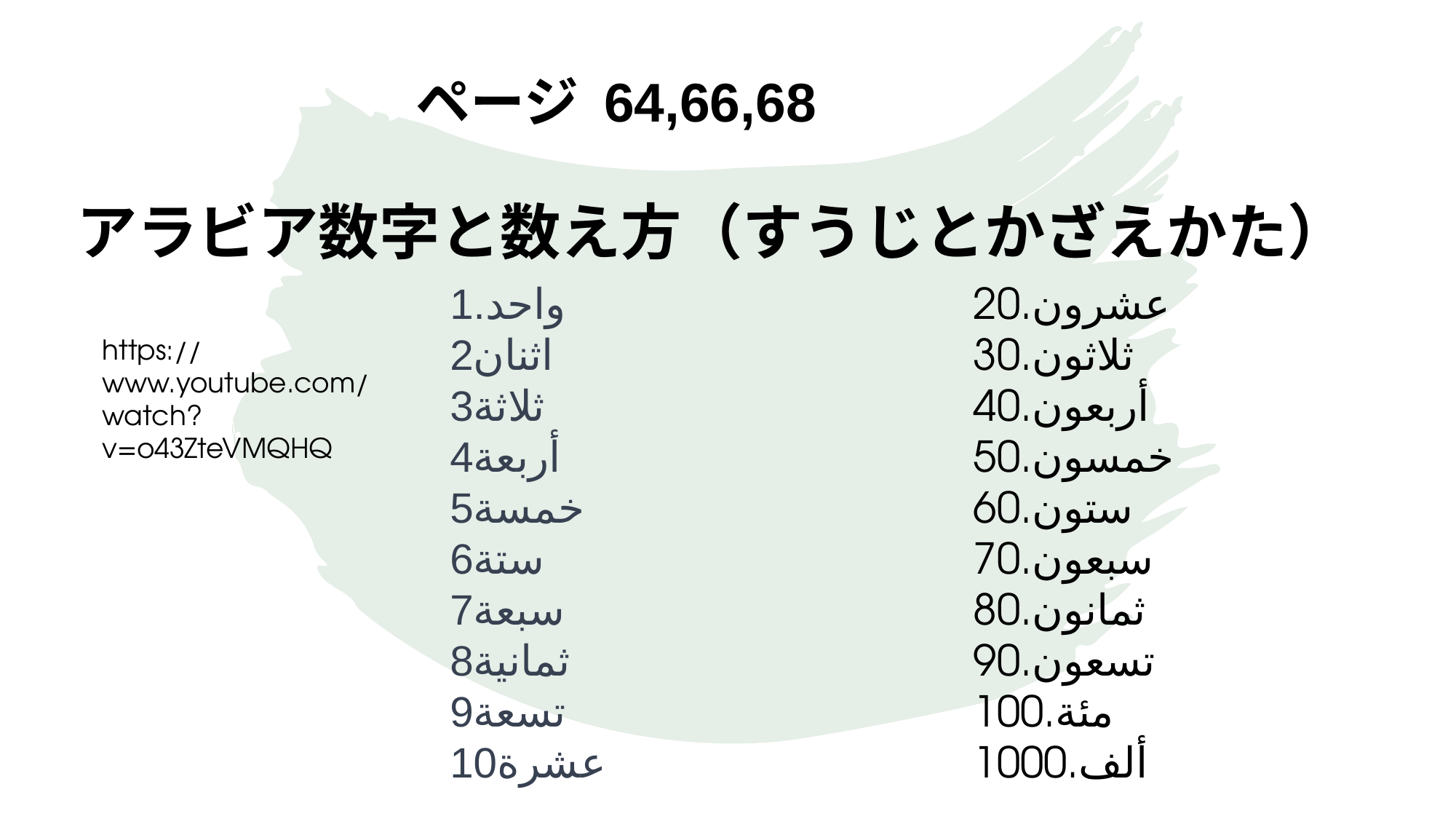

ページ 64,66,68
# アラビア数字と数え方（すうじとかざえかた）
1.واحد
2اثنان
3ثلاثة
4أربعة
5خمسة
6ستة
7سبعة
8ثمانية
9تسعة
10عشرة
20.عشرون
30.ثلاثون
40.أربعون
50.خمسون
60.ستون
70.سبعون
80.ثمانون
90.تسعون
100.مئة
1000.ألف
https://www.youtube.com/watch?v=o43ZteVMQHQ